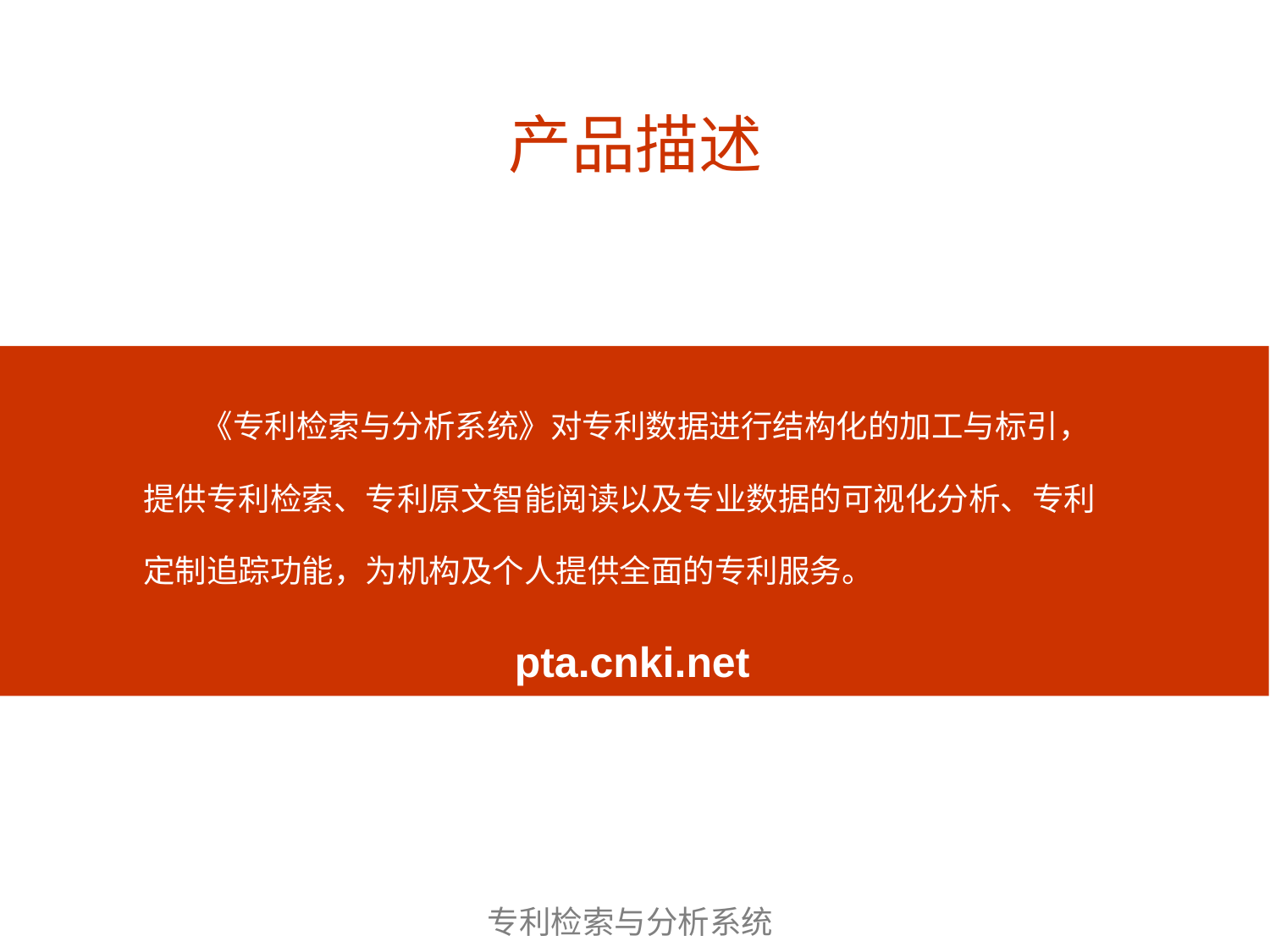

# 产品描述

       《专利检索与分析系统》对专利数据进行结构化的加工与标引，提供专利检索、专利原文智能阅读以及专业数据的可视化分析、专利定制追踪功能，为机构及个人提供全面的专利服务。
pta.cnki.net
专利检索与分析系统